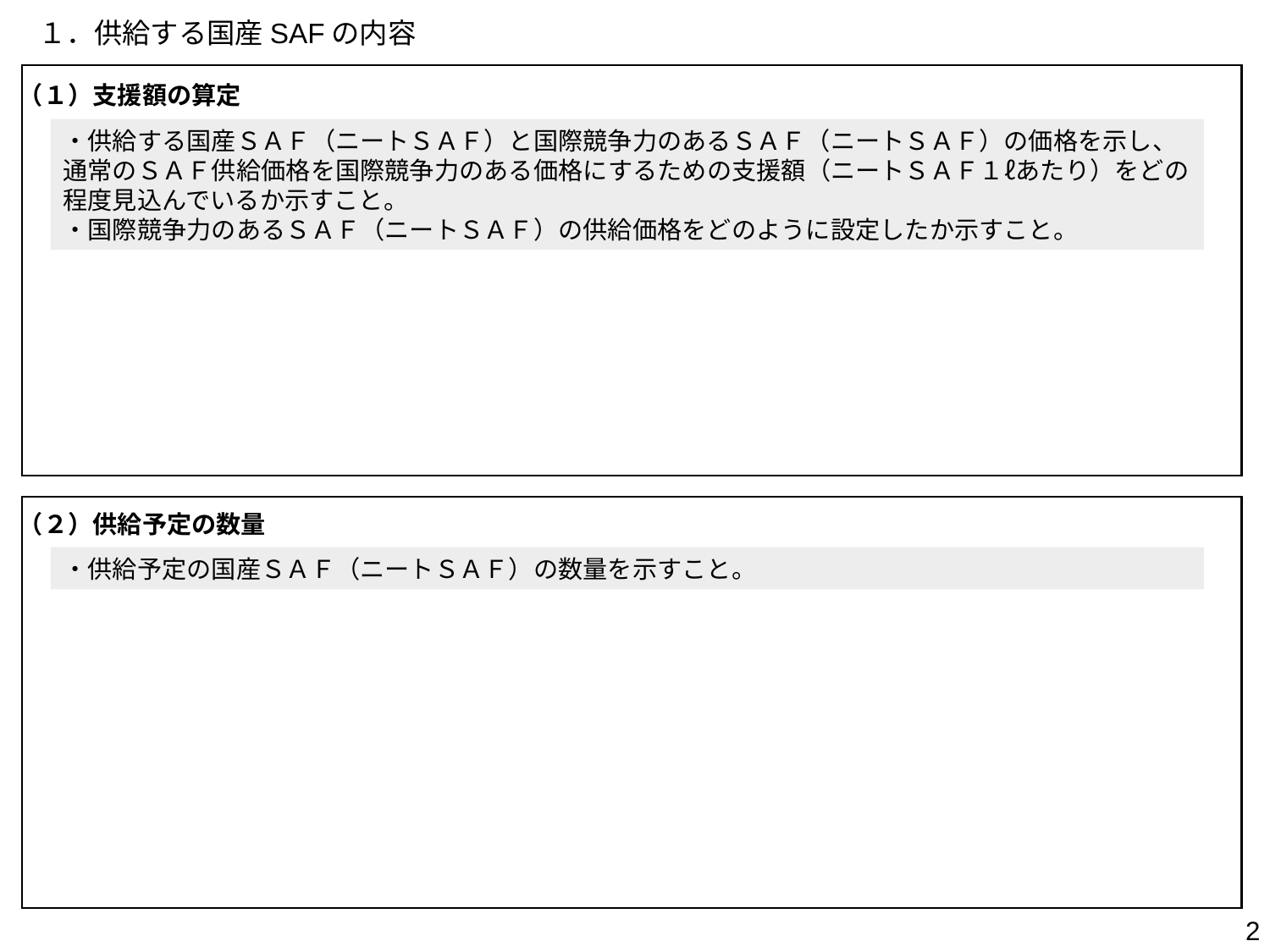

# １．供給する国産SAFの内容

（１）支援額の算定
・供給する国産ＳＡＦ（ニートＳＡＦ）と国際競争力のあるＳＡＦ（ニートＳＡＦ）の価格を示し、通常のＳＡＦ供給価格を国際競争力のある価格にするための支援額（ニートＳＡＦ１ℓあたり）をどの程度見込んでいるか示すこと。
・国際競争力のあるＳＡＦ（ニートＳＡＦ）の供給価格をどのように設定したか示すこと。

（２）供給予定の数量
・供給予定の国産ＳＡＦ（ニートＳＡＦ）の数量を示すこと。
2